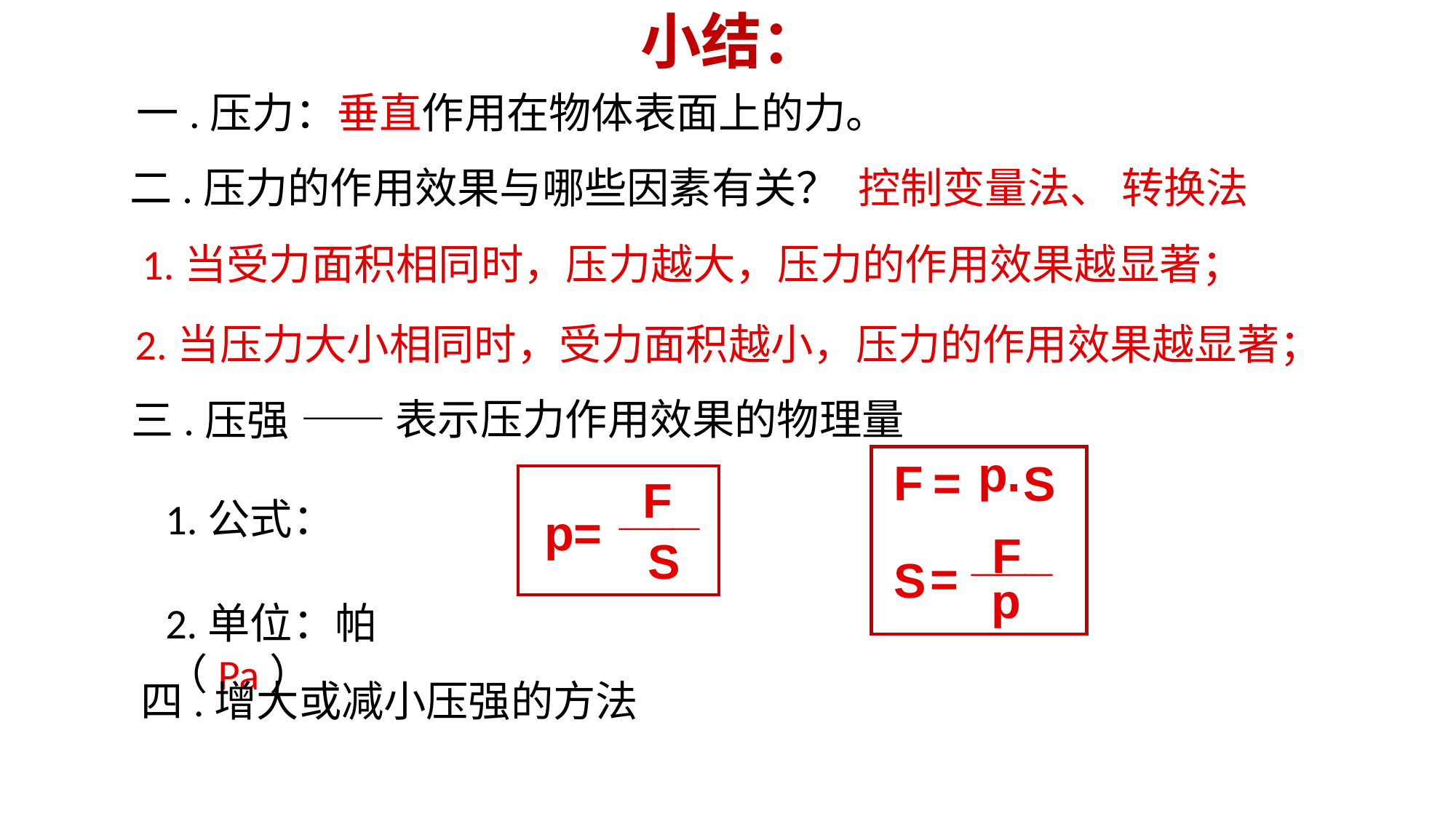

小结：
一.压力：垂直作用在物体表面上的力。
二.压力的作用效果与哪些因素有关？
控制变量法、
转换法
1.当受力面积相同时，压力越大，压力的作用效果越显著；
2.当压力大小相同时，受力面积越小，压力的作用效果越显著；
——表示压力作用效果的物理量
三.压强
p
.
F
S
=
___
F
S
p
=

F
___
p=
S

1.公式：
2.单位：帕（Pa）
四.增大或减小压强的方法